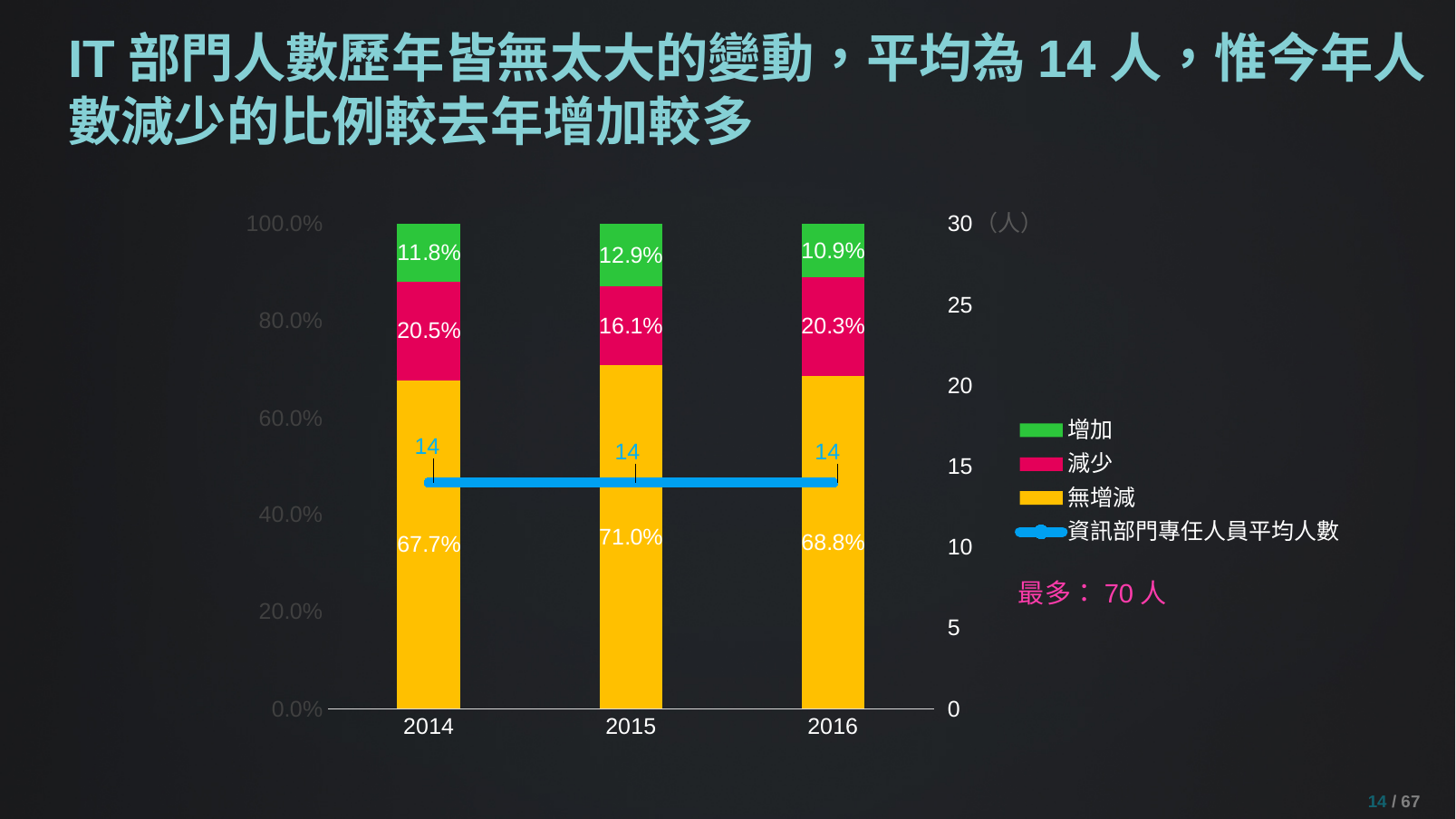

# IT部門人數歷年皆無太大的變動，平均為14人，惟今年人數減少的比例較去年增加較多

### Chart

| Category | 無增減 | 減少 | 增加 | 資訊部門專任人員平均人數 |
|---|---|---|---|---|
| 2014 | 0.677165354330709 | 0.204724409448819 | 0.118110236220472 | 14.0 |
| 2015 | 0.709677419354839 | 0.161290322580645 | 0.129032258064516 | 14.0 |
| 2016 | 0.6875 | 0.2031 | 0.1094 | 14.0 |
（人）
最多：70人